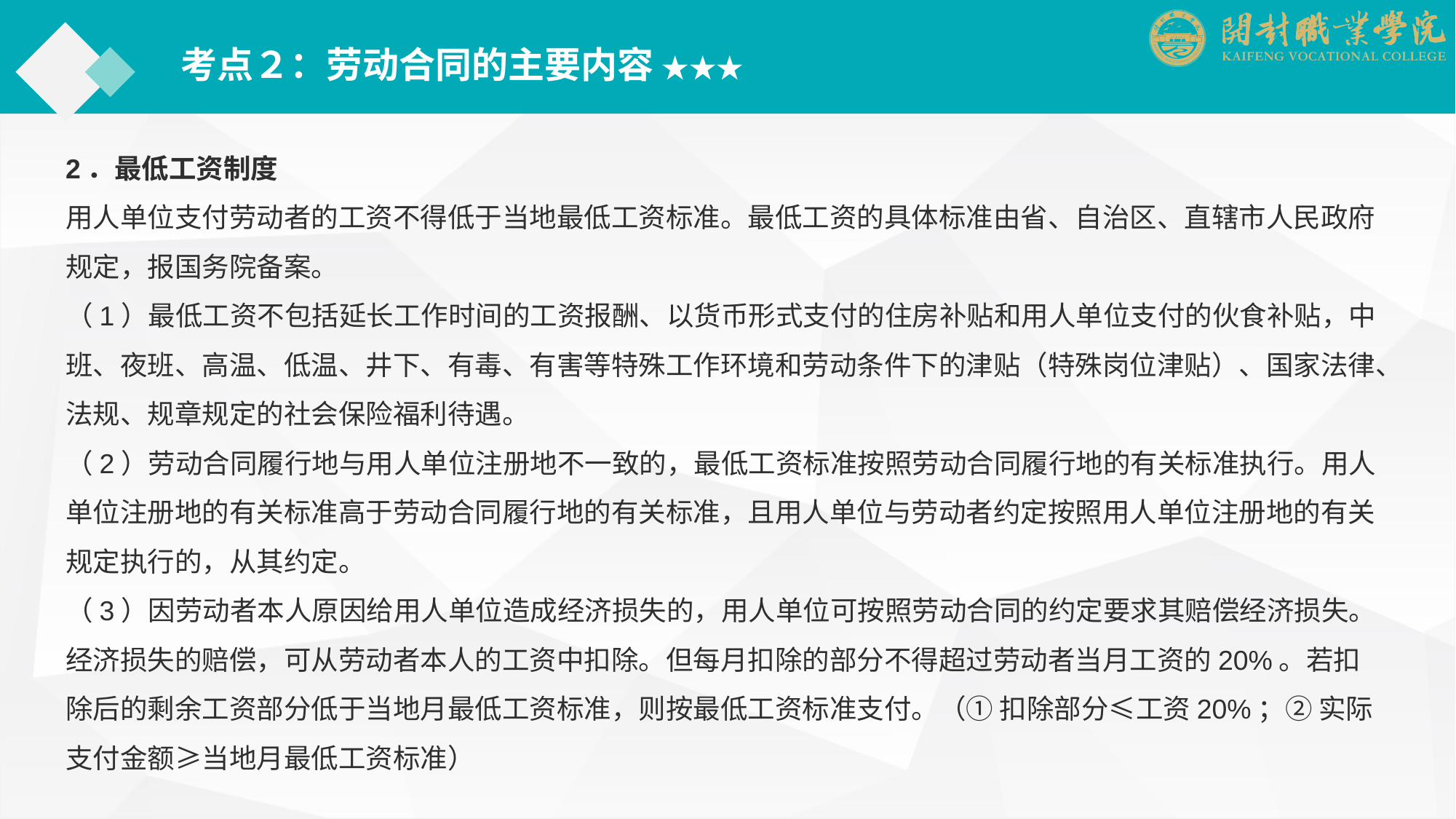

考点２：劳动合同的主要内容 ★★★
2．最低工资制度
用人单位支付劳动者的工资不得低于当地最低工资标准。最低工资的具体标准由省、自治区、直辖市人民政府规定，报国务院备案。
（1）最低工资不包括延长工作时间的工资报酬、以货币形式支付的住房补贴和用人单位支付的伙食补贴，中班、夜班、高温、低温、井下、有毒、有害等特殊工作环境和劳动条件下的津贴（特殊岗位津贴）、国家法律、法规、规章规定的社会保险福利待遇。
（2）劳动合同履行地与用人单位注册地不一致的，最低工资标准按照劳动合同履行地的有关标准执行。用人单位注册地的有关标准高于劳动合同履行地的有关标准，且用人单位与劳动者约定按照用人单位注册地的有关规定执行的，从其约定。
（3）因劳动者本人原因给用人单位造成经济损失的，用人单位可按照劳动合同的约定要求其赔偿经济损失。经济损失的赔偿，可从劳动者本人的工资中扣除。但每月扣除的部分不得超过劳动者当月工资的20%。若扣除后的剩余工资部分低于当地月最低工资标准，则按最低工资标准支付。（① 扣除部分≤工资20%；② 实际支付金额≥当地月最低工资标准）